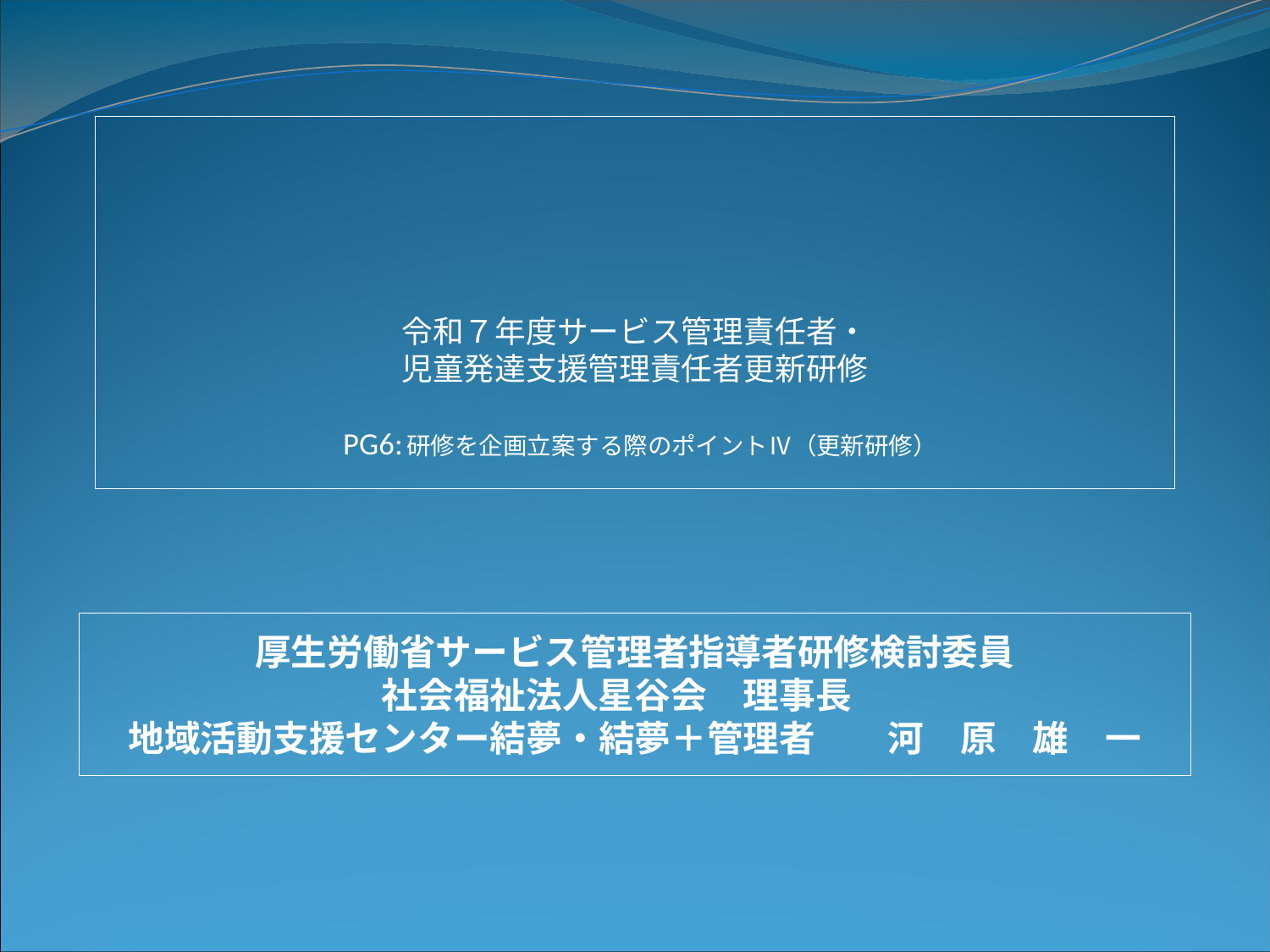

# 令和７年度サービス管理責任者・ 児童発達支援管理責任者更新研修 PG6:研修を企画立案する際のポイントⅣ（更新研修）
厚生労働省サービス管理者指導者研修検討委員
社会福祉法人星谷会　理事長
地域活動支援センター結夢・結夢＋管理者　　河　原　雄　一